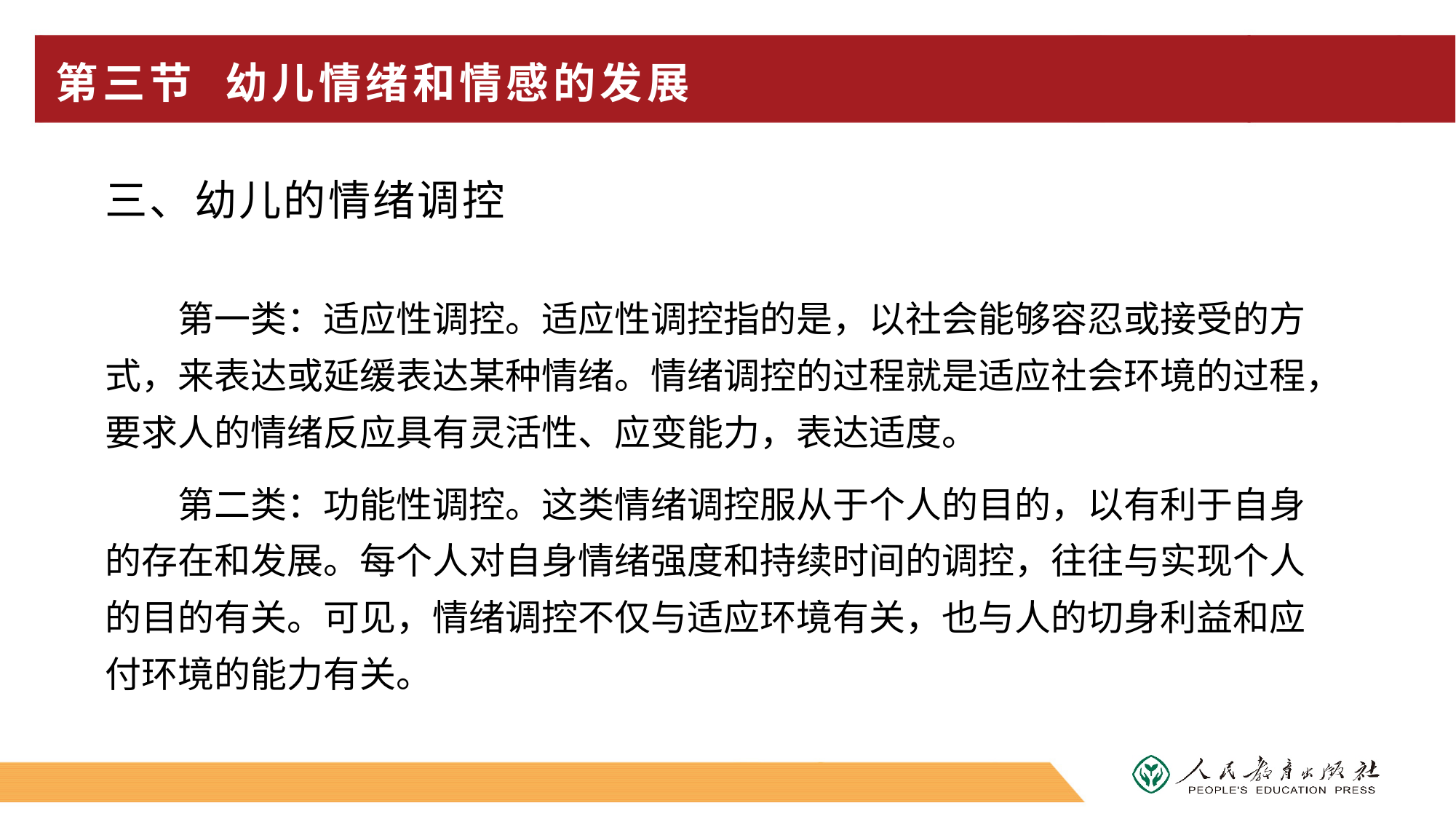

# 第三节  幼儿情绪和情感的发展
三、幼儿的情绪调控
第一类：适应性调控。适应性调控指的是，以社会能够容忍或接受的方式，来表达或延缓表达某种情绪。情绪调控的过程就是适应社会环境的过程，要求人的情绪反应具有灵活性、应变能力，表达适度。
第二类：功能性调控。这类情绪调控服从于个人的目的，以有利于自身的存在和发展。每个人对自身情绪强度和持续时间的调控，往往与实现个人的目的有关。可见，情绪调控不仅与适应环境有关，也与人的切身利益和应付环境的能力有关。